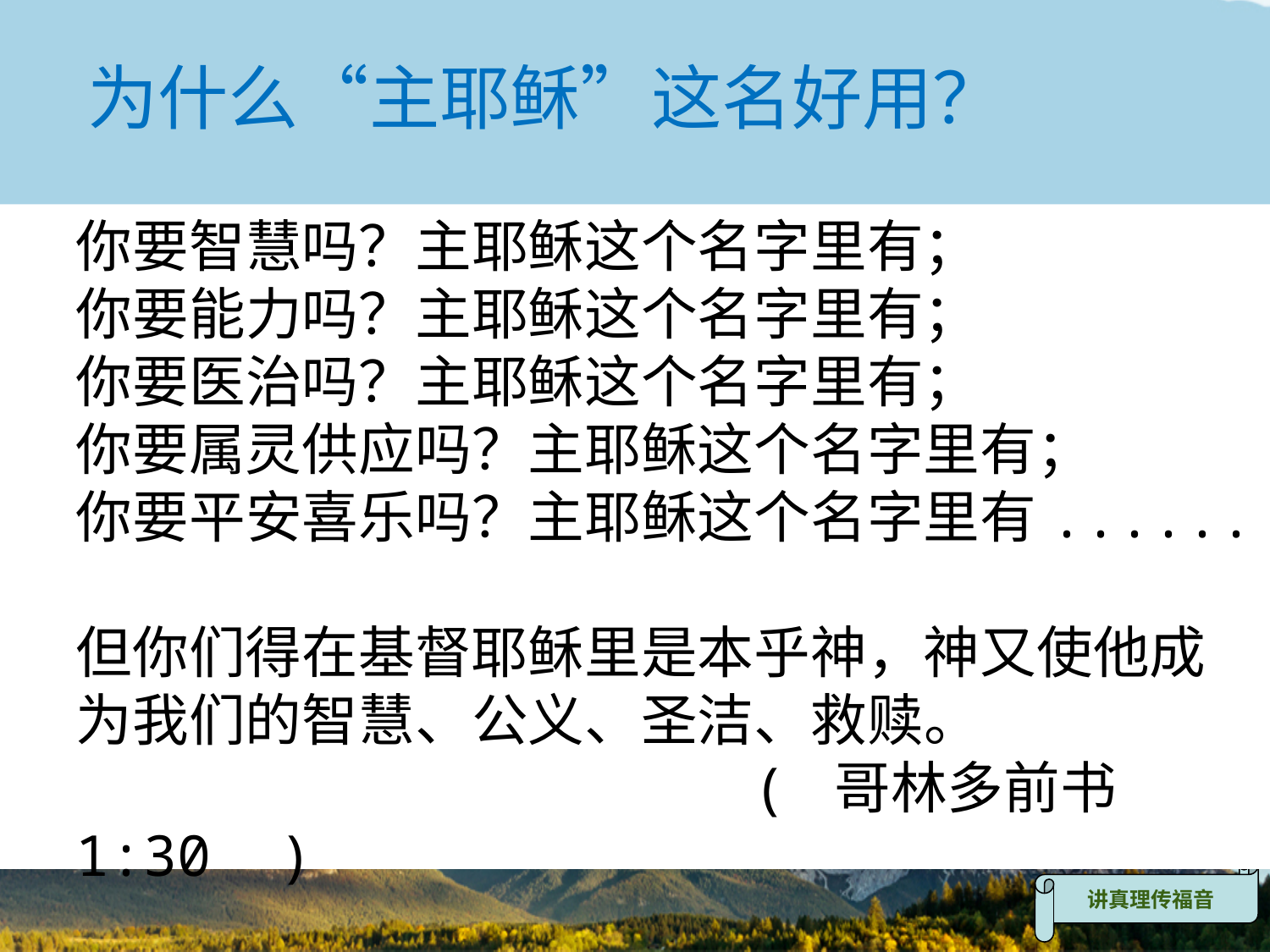

为什么“主耶稣”这名好用？
你要智慧吗？主耶稣这个名字里有；
你要能力吗？主耶稣这个名字里有；
你要医治吗？主耶稣这个名字里有；
你要属灵供应吗？主耶稣这个名字里有；
你要平安喜乐吗？主耶稣这个名字里有......

但你们得在基督耶稣里是本乎神，神又使他成为我们的智慧、公义、圣洁、救赎。
                    ( 哥林多前书 1:30  )
讲真理传福音